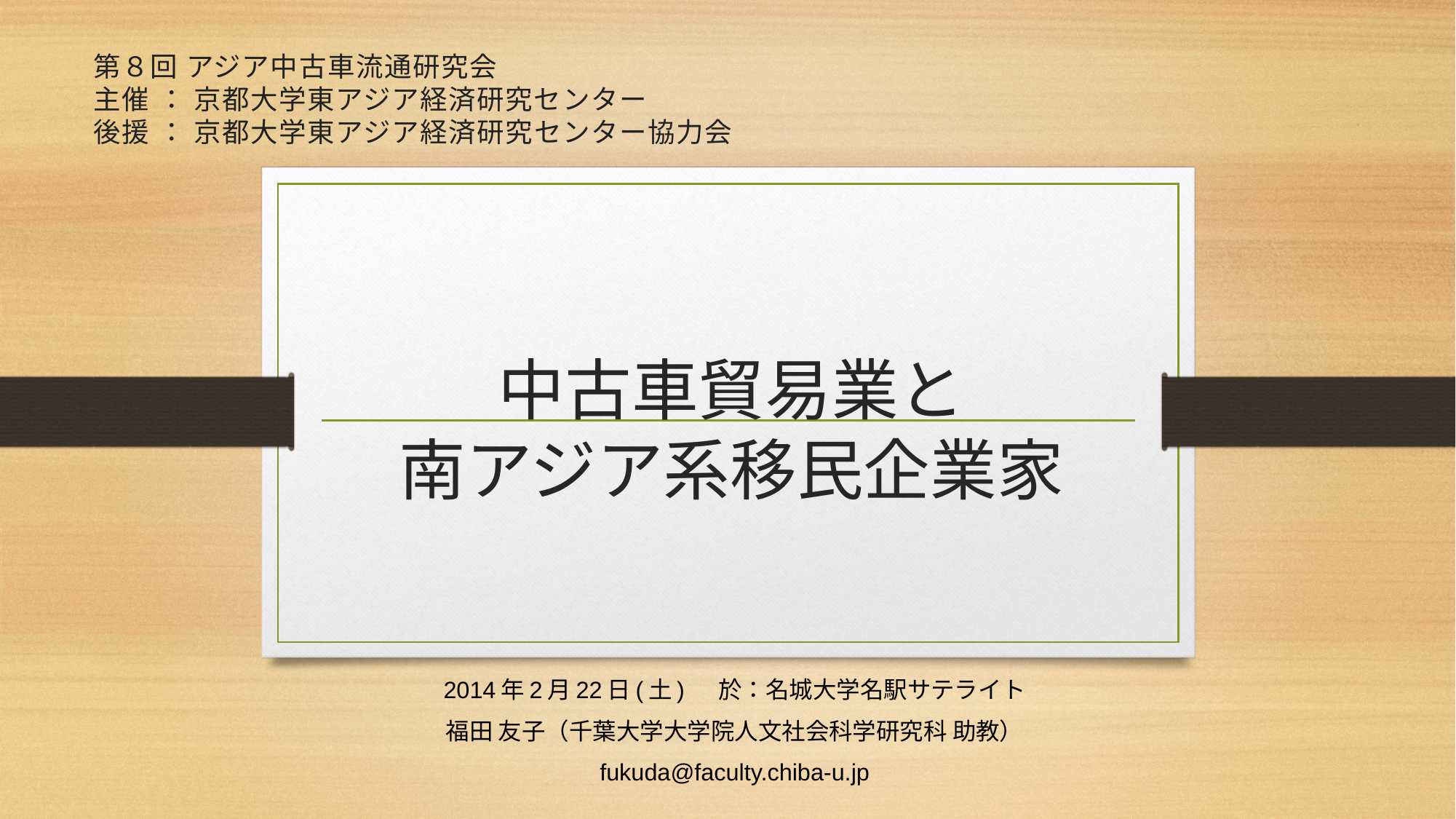

第８回 アジア中古車流通研究会
主催 ： 京都大学東アジア経済研究センター
後援 ： 京都大学東アジア経済研究センター協力会

# 中古車貿易業と 南アジア系移民企業家
2014年2月22日(土)　 於：名城大学名駅サテライト
福田 友子（千葉大学大学院人文社会科学研究科 助教）
fukuda@faculty.chiba-u.jp